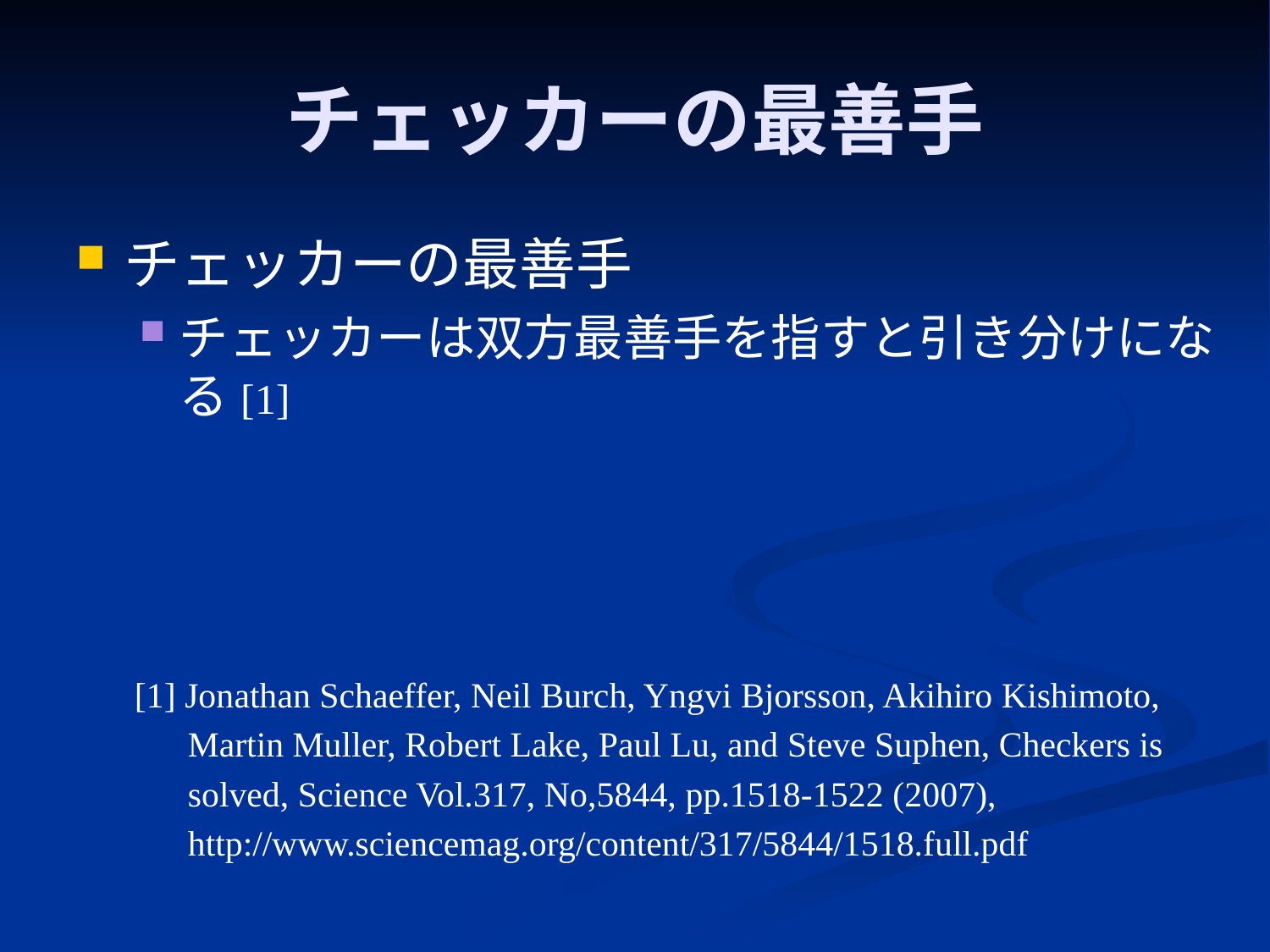

# チェッカーの最善手
チェッカーの最善手
チェッカーは双方最善手を指すと引き分けになる[1]
[1] Jonathan Schaeffer, Neil Burch, Yngvi Bjorsson, Akihiro Kishimoto,
      Martin Muller, Robert Lake, Paul Lu, and Steve Suphen, Checkers is
      solved, Science Vol.317, No,5844, pp.1518-1522 (2007),
      http://www.sciencemag.org/content/317/5844/1518.full.pdf